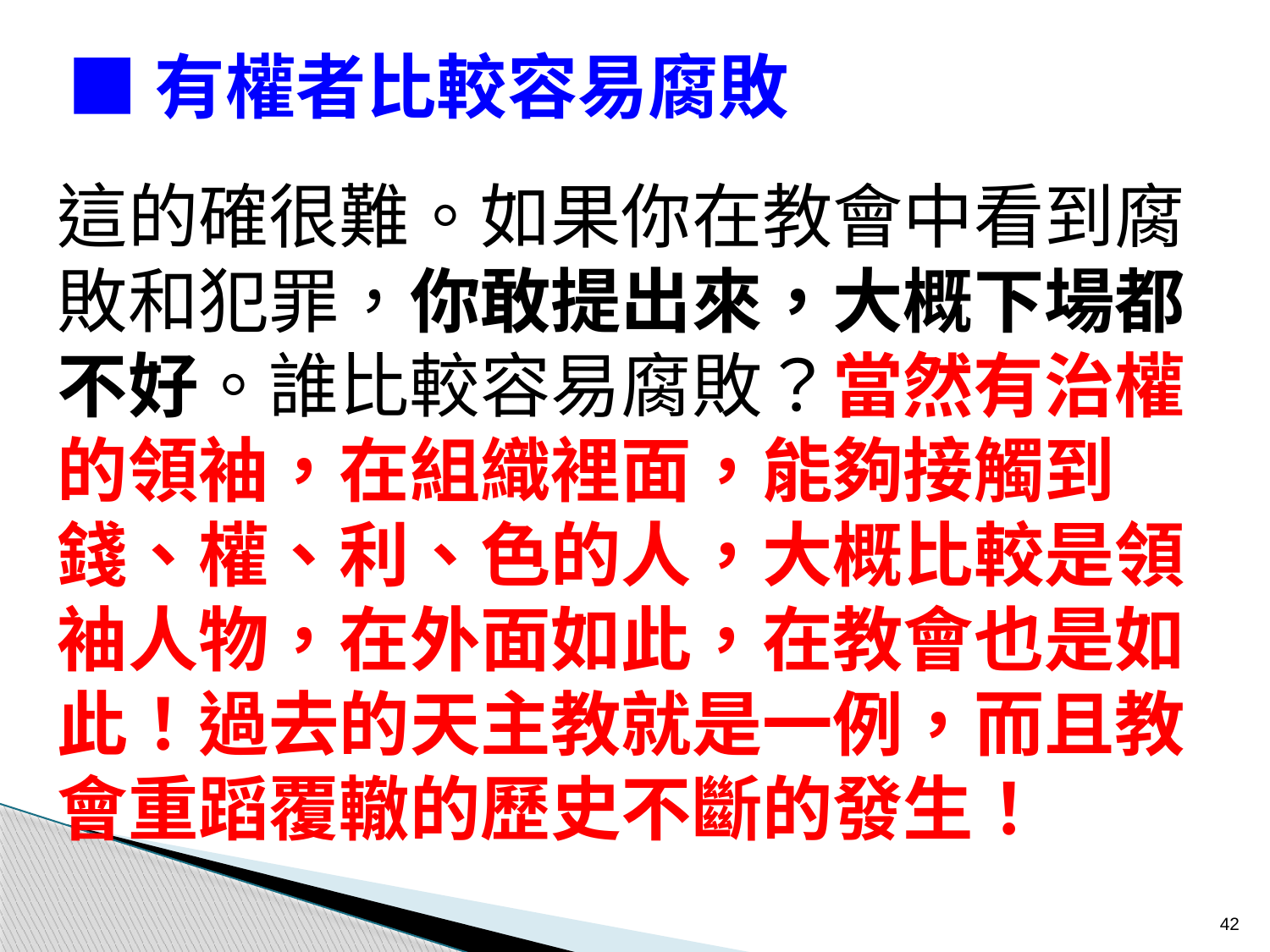

■有權者比較容易腐敗
這的確很難。如果你在教會中看到腐敗和犯罪，你敢提出來，大概下場都不好。誰比較容易腐敗？當然有治權的領袖，在組織裡面，能夠接觸到錢、權、利、色的人，大概比較是領袖人物，在外面如此，在教會也是如此！過去的天主教就是一例，而且教會重蹈覆轍的歷史不斷的發生！
42